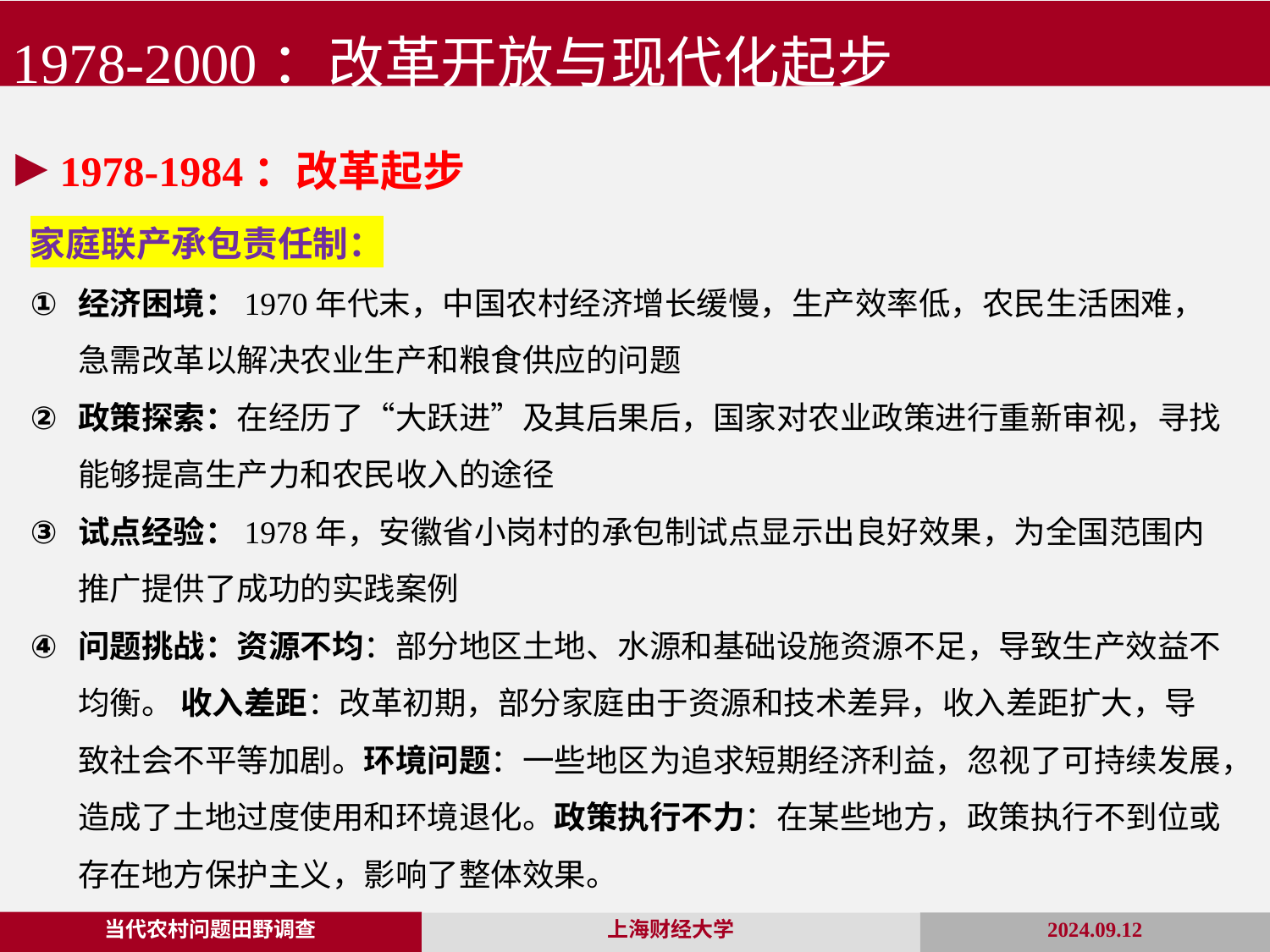

1978-2000：改革开放与现代化起步
1978-1984：改革起步
家庭联产承包责任制：
经济困境：1970年代末，中国农村经济增长缓慢，生产效率低，农民生活困难，急需改革以解决农业生产和粮食供应的问题
政策探索：在经历了“大跃进”及其后果后，国家对农业政策进行重新审视，寻找能够提高生产力和农民收入的途径
试点经验：1978年，安徽省小岗村的承包制试点显示出良好效果，为全国范围内推广提供了成功的实践案例
问题挑战：资源不均：部分地区土地、水源和基础设施资源不足，导致生产效益不均衡。 收入差距：改革初期，部分家庭由于资源和技术差异，收入差距扩大，导致社会不平等加剧。环境问题：一些地区为追求短期经济利益，忽视了可持续发展，造成了土地过度使用和环境退化。政策执行不力：在某些地方，政策执行不到位或存在地方保护主义，影响了整体效果。
当代农村问题田野调查
2024.09.12
上海财经大学